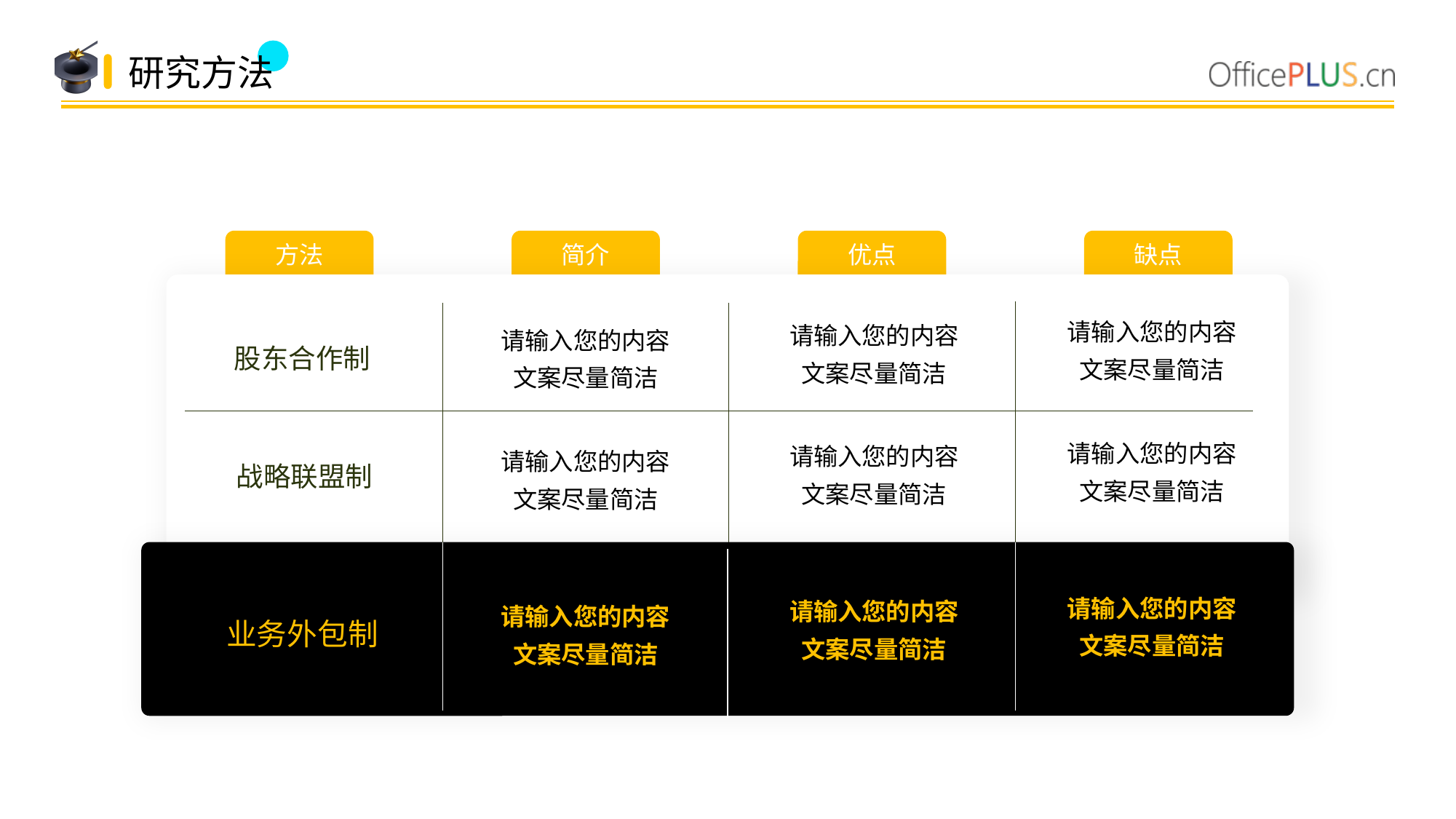

研究方法

方法

简介

优点

缺点

请输入您的内容
文案尽量简洁
请输入您的内容
文案尽量简洁
请输入您的内容
文案尽量简洁
股东合作制
请输入您的内容
文案尽量简洁
请输入您的内容
文案尽量简洁
请输入您的内容
文案尽量简洁
战略联盟制

请输入您的内容
文案尽量简洁
请输入您的内容
文案尽量简洁
请输入您的内容
文案尽量简洁
业务外包制